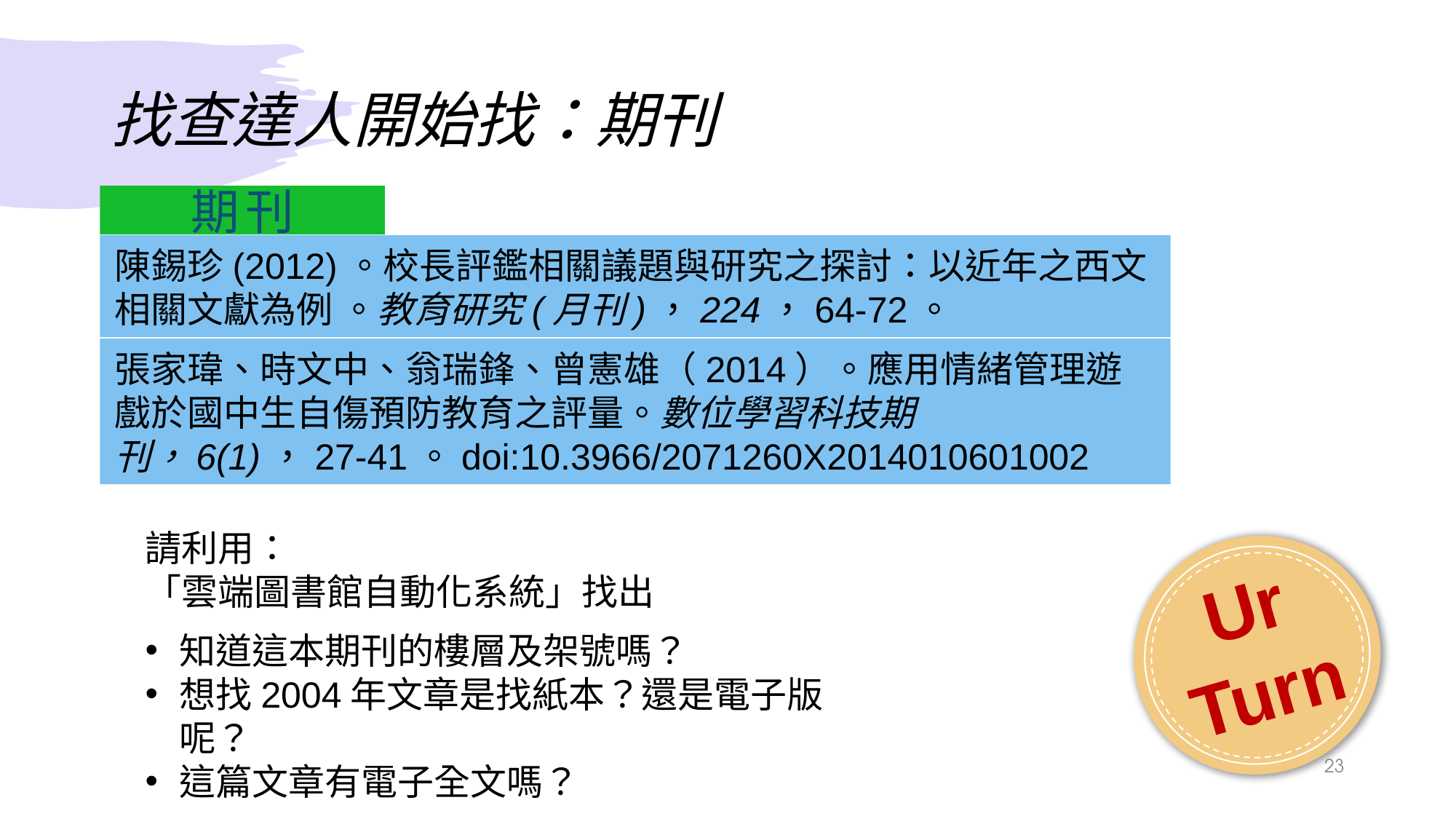

# 找查達人開始找：期刊
期刊
陳錫珍(2012)。校長評鑑相關議題與研究之探討：以近年之西文相關文獻為例 。教育研究(月刊)，224，64-72。
張家瑋、時文中、翁瑞鋒、曾憲雄（2014）。應用情緒管理遊戲於國中生自傷預防教育之評量。數位學習科技期刊，6(1)，27-41。doi:10.3966/2071260X2014010601002
請利用：
「雲端圖書館自動化系統」找出

Ur
Turn
知道這本期刊的樓層及架號嗎？
想找2004年文章是找紙本？還是電子版呢？
這篇文章有電子全文嗎？
23